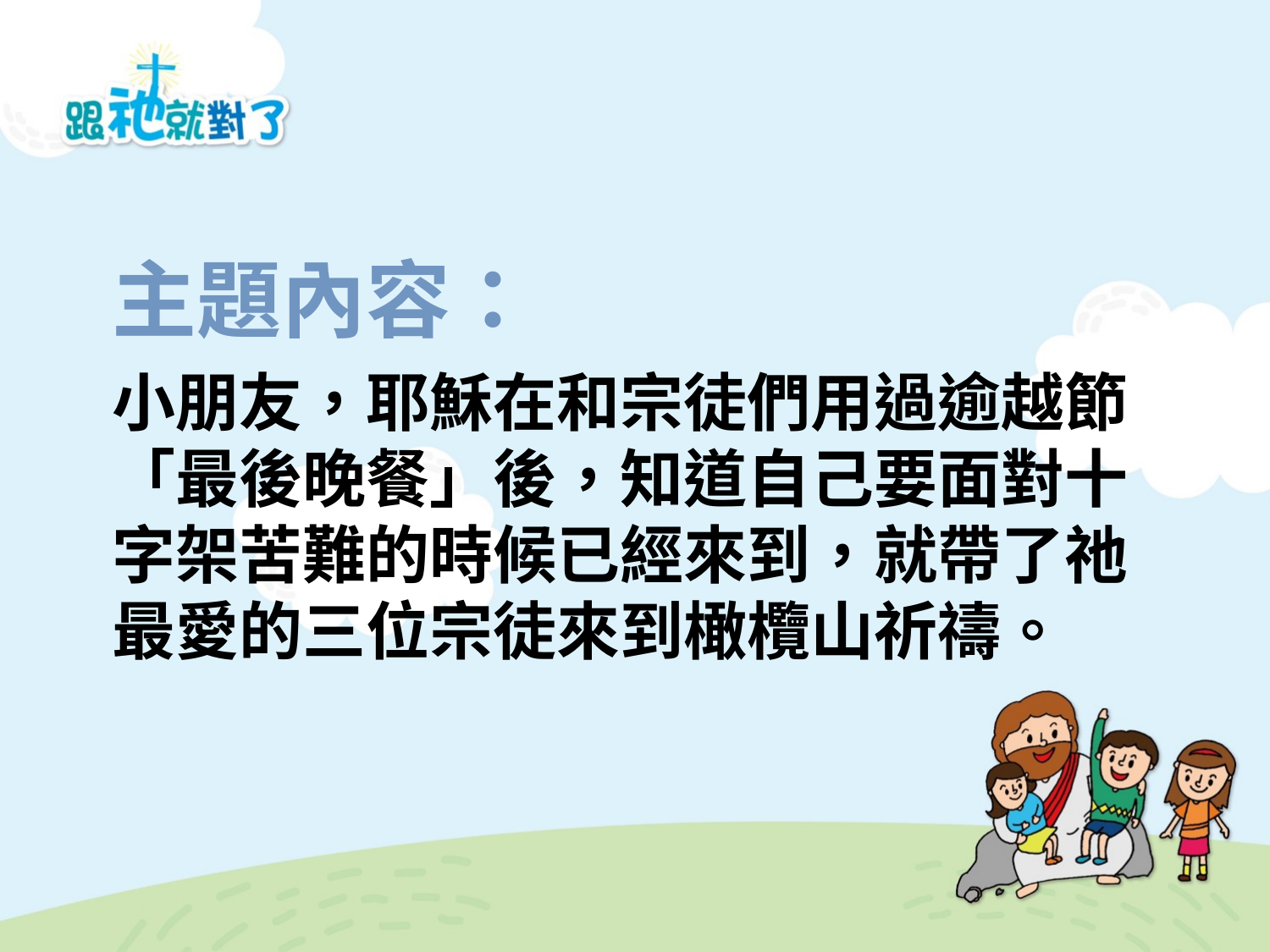

主題內容：
小朋友，耶穌在和宗徒們用過逾越節「最後晚餐」後，知道自己要面對十字架苦難的時候已經來到，就帶了祂最愛的三位宗徒來到橄欖山祈禱。